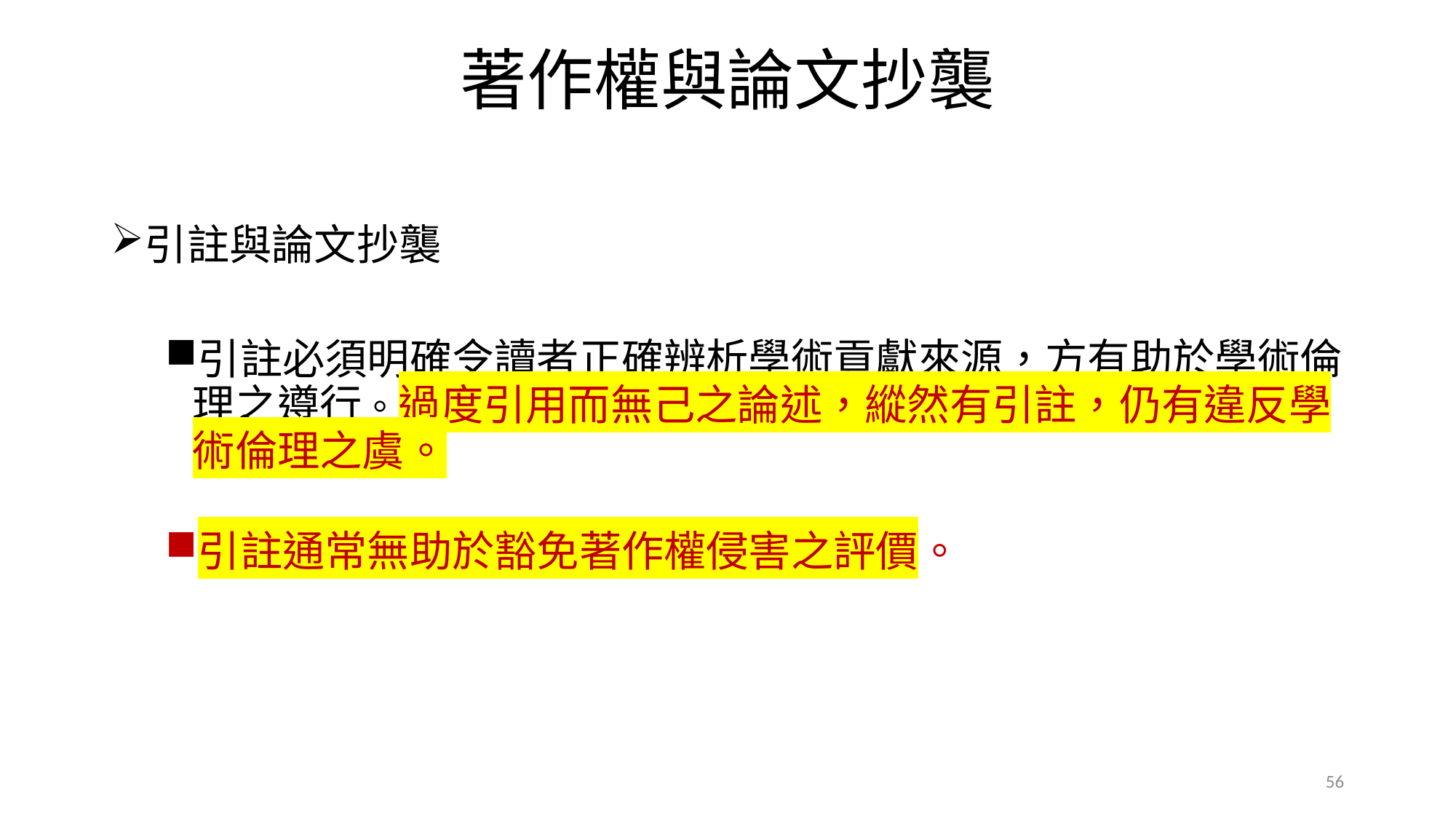

# 著作權與論文抄襲
引註與論文抄襲

引註必須明確令讀者正確辨析學術貢獻來源，方有助於學術倫理之遵行。過度引用而無己之論述，縱然有引註，仍有違反學術倫理之虞。

引註通常無助於豁免著作權侵害之評價。
56